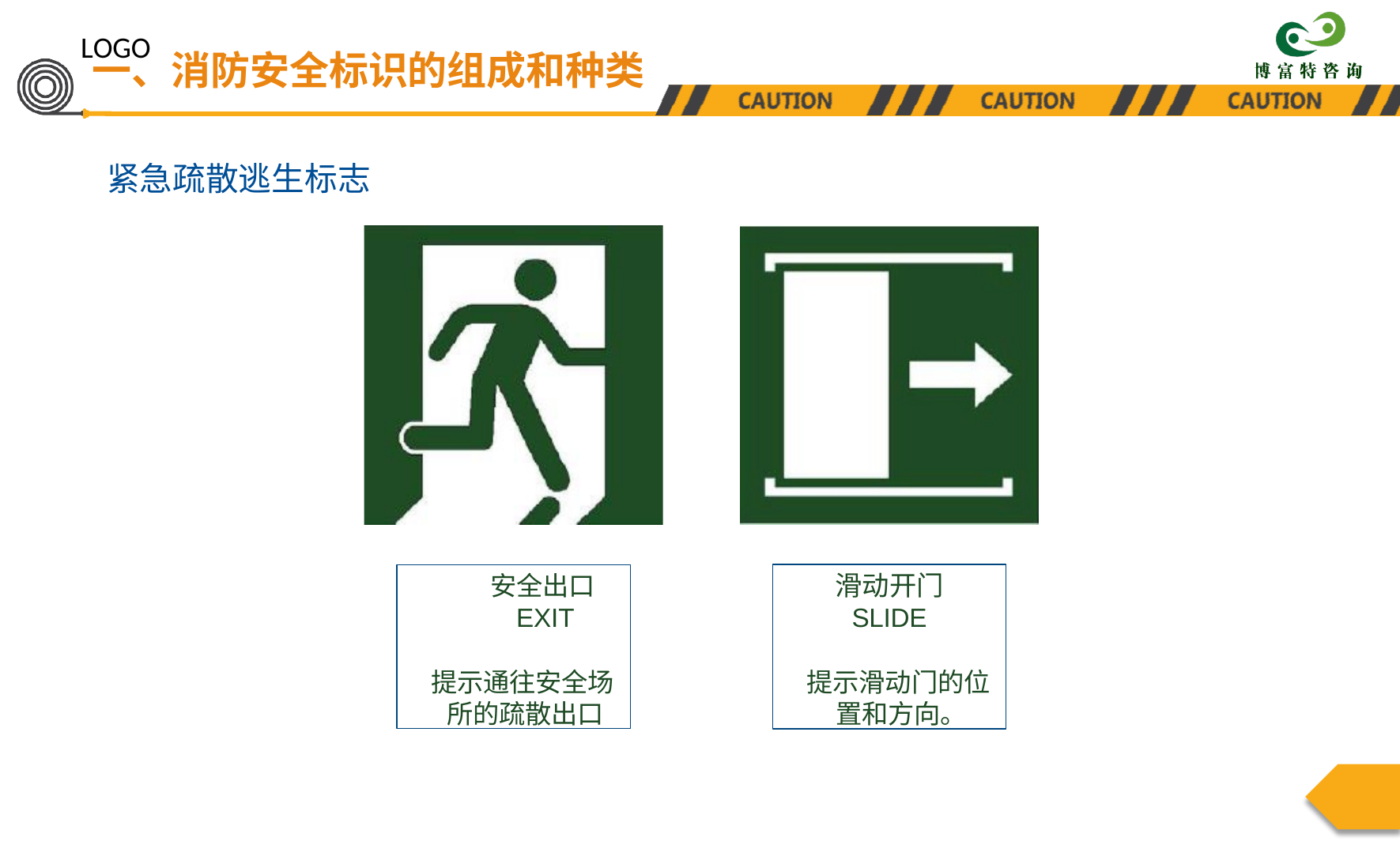

LOGO
一、消防安全标识的组成和种类
紧急疏散逃生标志

滑动开门
SLIDE

提示滑动门的位  置和方向。
安全出口  EXIT

提示通往安全场  所的疏散出口
9